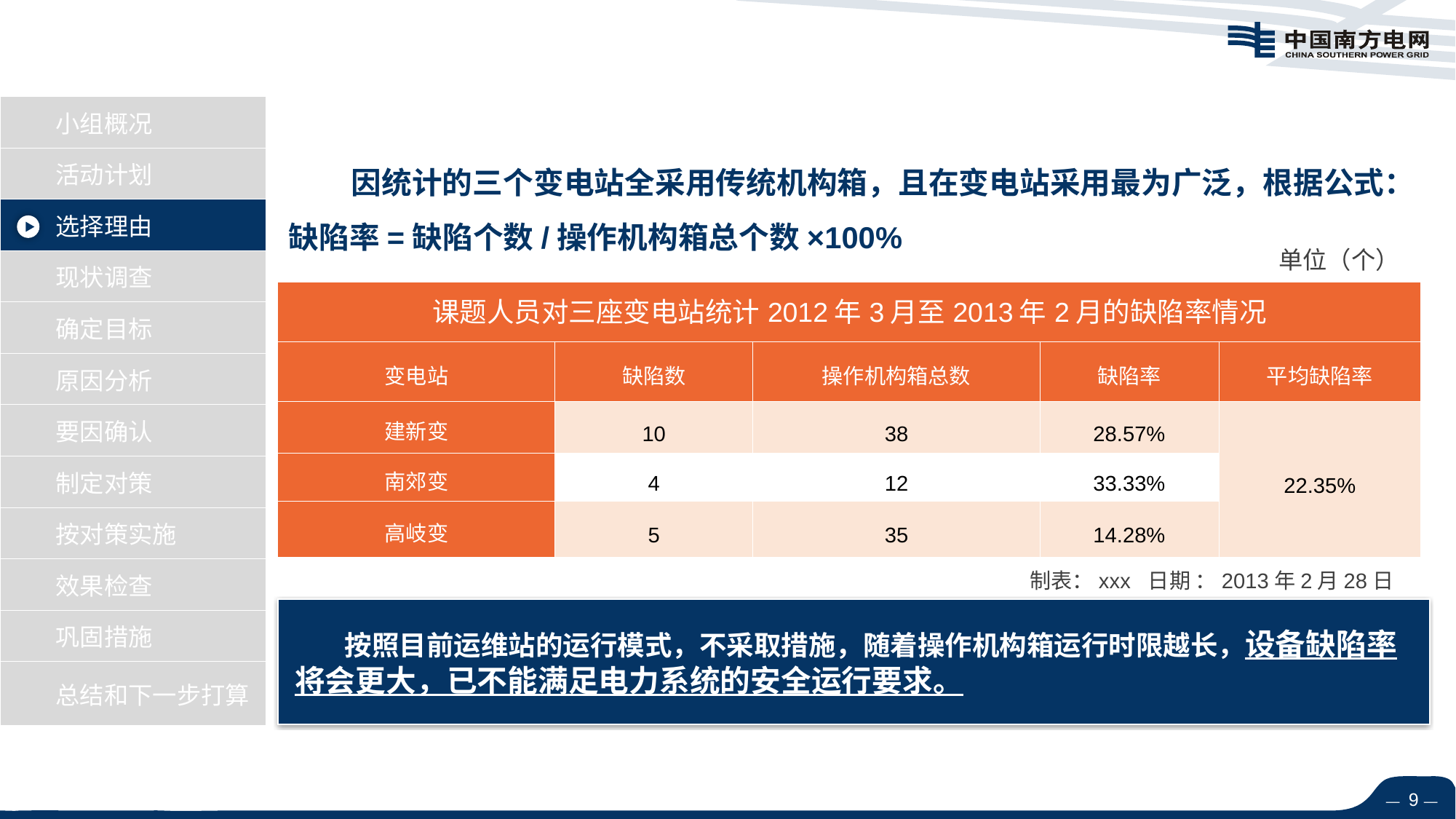

因统计的三个变电站全采用传统机构箱，且在变电站采用最为广泛，根据公式：缺陷率=缺陷个数/操作机构箱总个数×100%
 单位（个）
| 课题人员对三座变电站统计2012年3月至2013年2月的缺陷率情况 |  |  |  |  |
| --- | --- | --- | --- | --- |
| 变电站 | 缺陷数 | 操作机构箱总数 | 缺陷率 | 平均缺陷率 |
| 建新变 | 10 | 38 | 28.57% | 22.35% |
| 南郊变 | 4 | 12 | 33.33% |  |
| 高岐变 | 5 | 35 | 14.28% |  |
制表：xxx  日期 ：2013年2月28日

       按照目前运维站的运行模式，不采取措施，随着操作机构箱运行时限越长，设备缺陷率将会更大，已不能满足电力系统的安全运行要求。